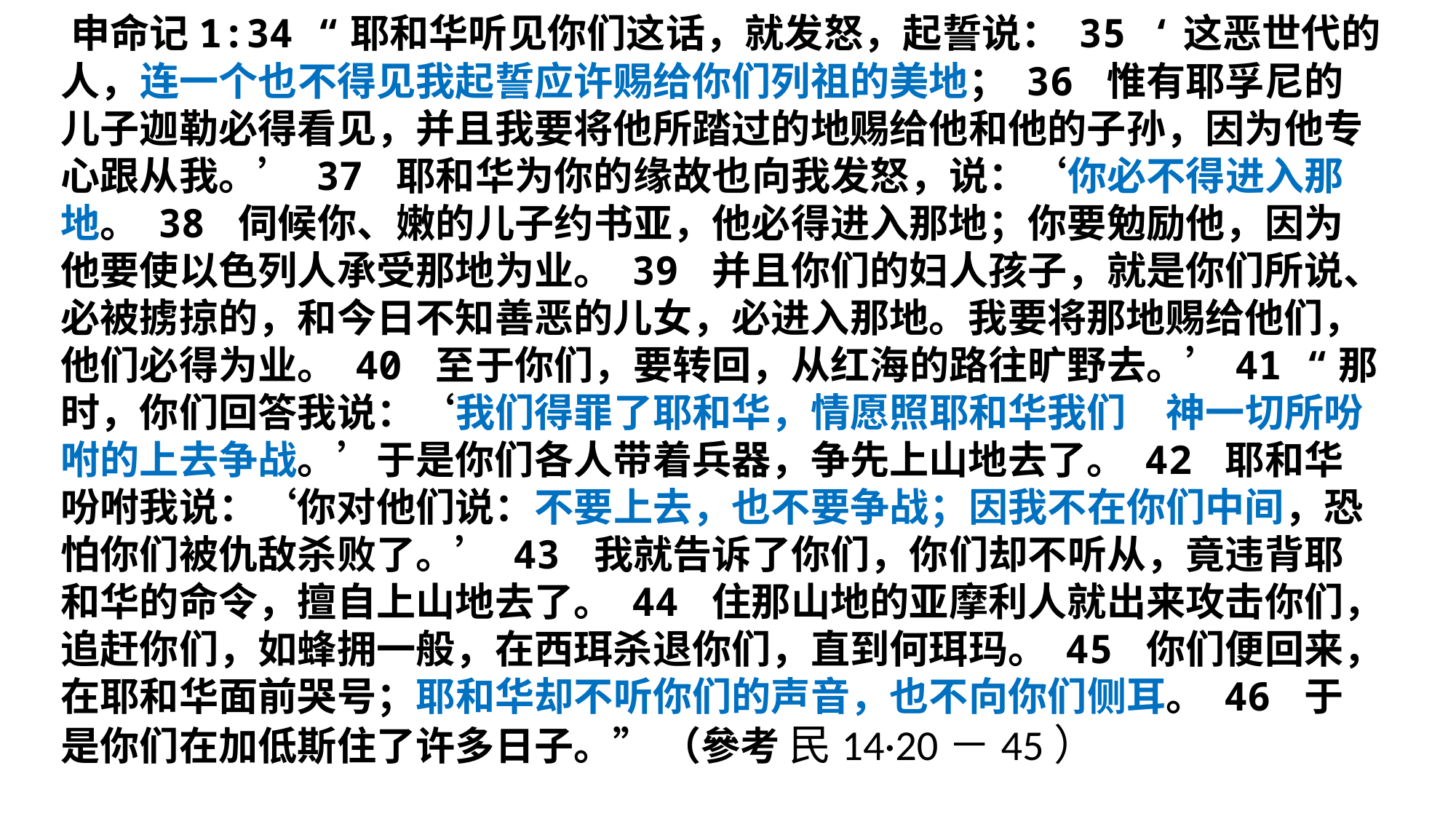

‪‪‪‪‪申命记‬1:34 “耶和华听见你们这话，就发怒，起誓说： 35 ‘这恶世代的人，连一个也不得见我起誓应许赐给你们列祖的美地； 36 惟有耶孚尼的儿子迦勒必得看见，并且我要将他所踏过的地赐给他和他的子孙，因为他专心跟从我。’ 37 耶和华为你的缘故也向我发怒，说：‘你必不得进入那地。 38 伺候你、嫩的儿子约书亚，他必得进入那地；你要勉励他，因为他要使以色列人承受那地为业。 39 并且你们的妇人孩子，就是你们所说、必被掳掠的，和今日不知善恶的儿女，必进入那地。我要将那地赐给他们，他们必得为业。 40 至于你们，要转回，从红海的路往旷野去。’41 “那时，你们回答我说：‘我们得罪了耶和华，情愿照耶和华我们　神一切所吩咐的上去争战。’于是你们各人带着兵器，争先上山地去了。 42 耶和华吩咐我说：‘你对他们说：不要上去，也不要争战；因我不在你们中间，恐怕你们被仇敌杀败了。’ 43 我就告诉了你们，你们却不听从，竟违背耶和华的命令，擅自上山地去了。 44 住那山地的亚摩利人就出来攻击你们，追赶你们，如蜂拥一般，在西珥杀退你们，直到何珥玛。 45 你们便回来，在耶和华面前哭号；耶和华却不听你们的声音，也不向你们侧耳。 46 于是你们在加低斯住了许多日子。” （參考 民14·20－45）